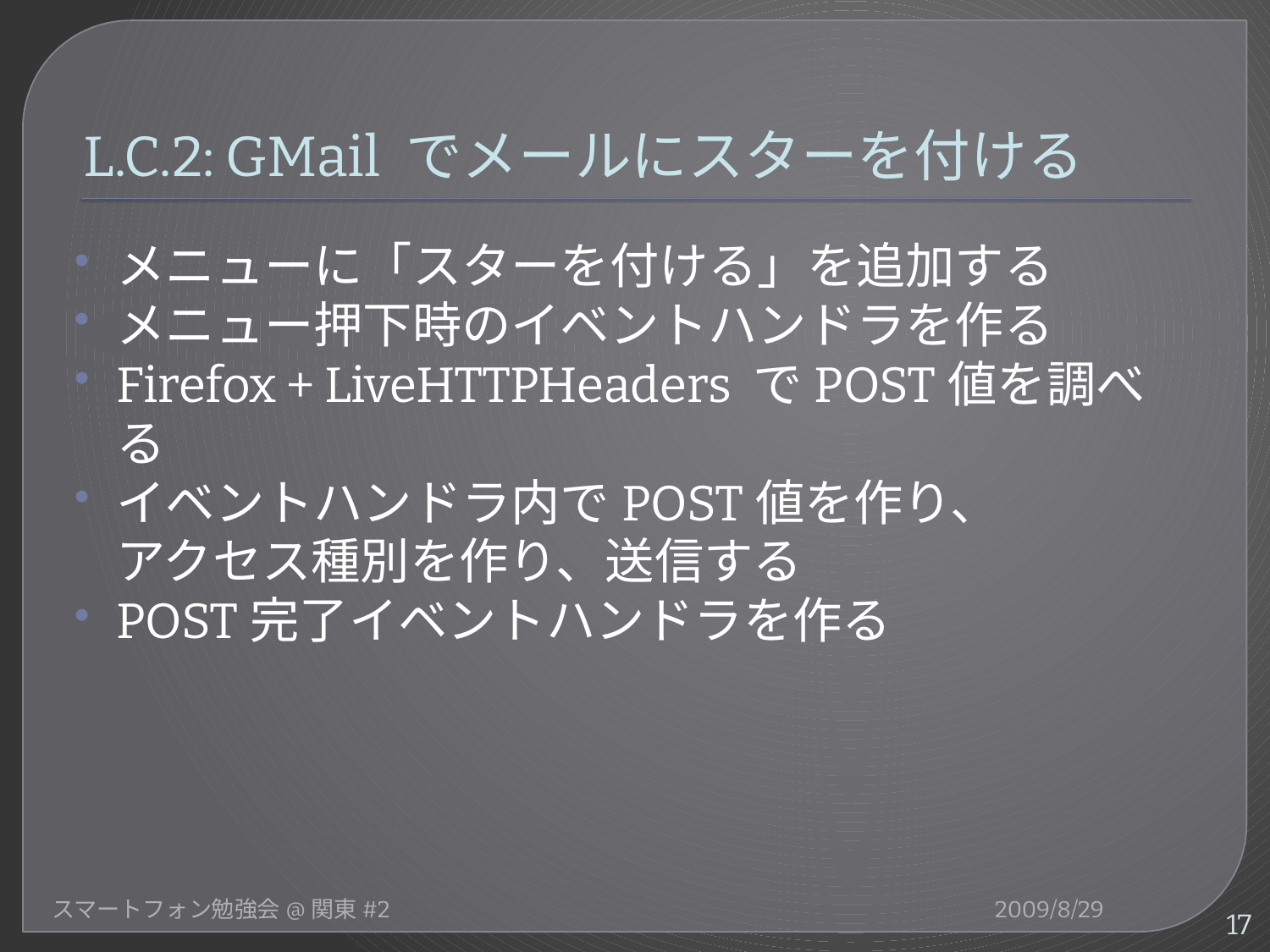

# L.C.2: GMail でメールにスターを付ける
メニューに「スターを付ける」を追加する
メニュー押下時のイベントハンドラを作る
Firefox + LiveHTTPHeaders でPOST値を調べる
イベントハンドラ内でPOST値を作り、
アクセス種別を作り、送信する
POST完了イベントハンドラを作る
スマートフォン勉強会@関東#2
2009/8/29
17